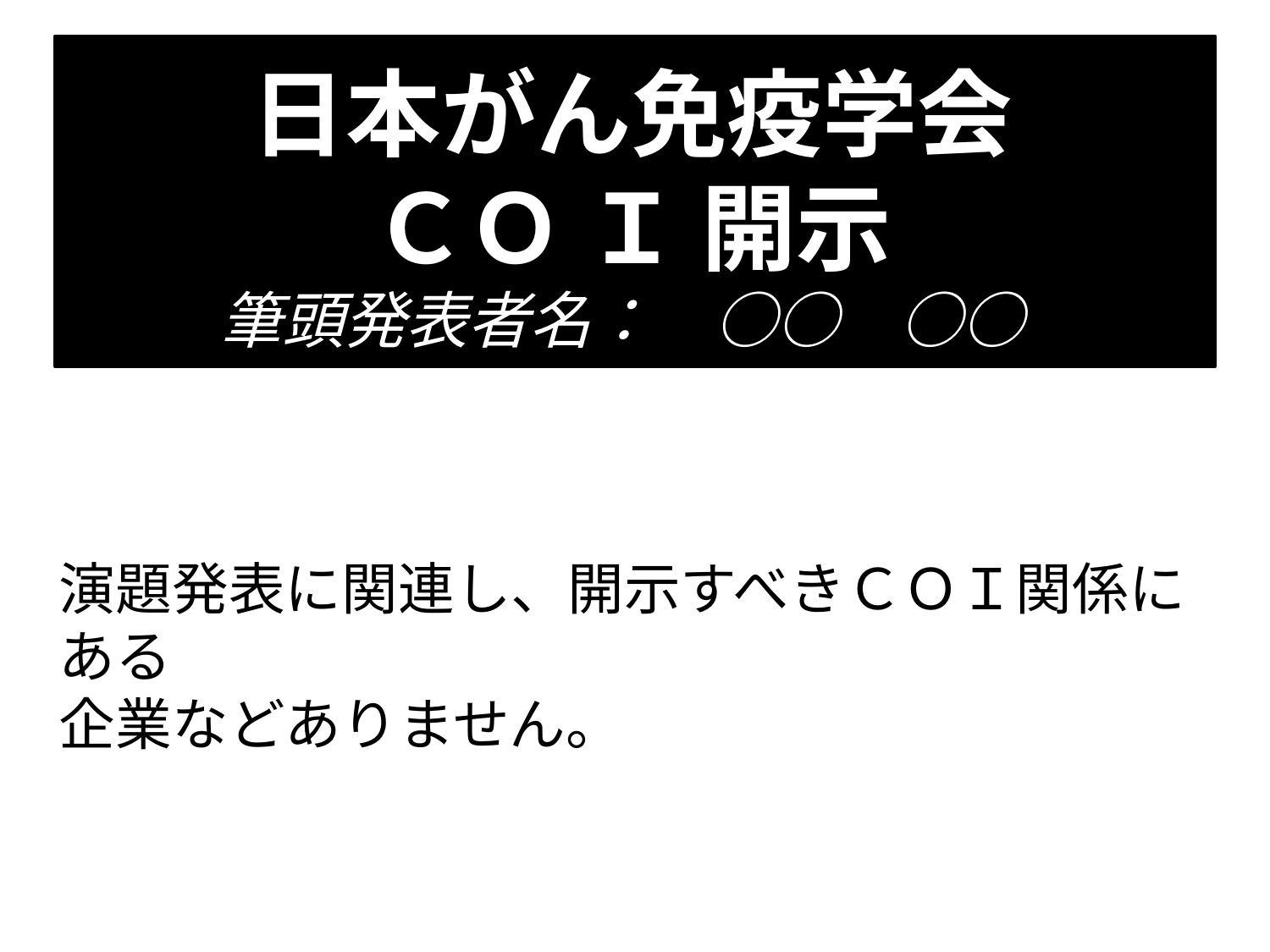

筆頭発表者名：　○○　○○

演題発表に関連し、開示すべきＣＯＩ関係にある
企業などありません。